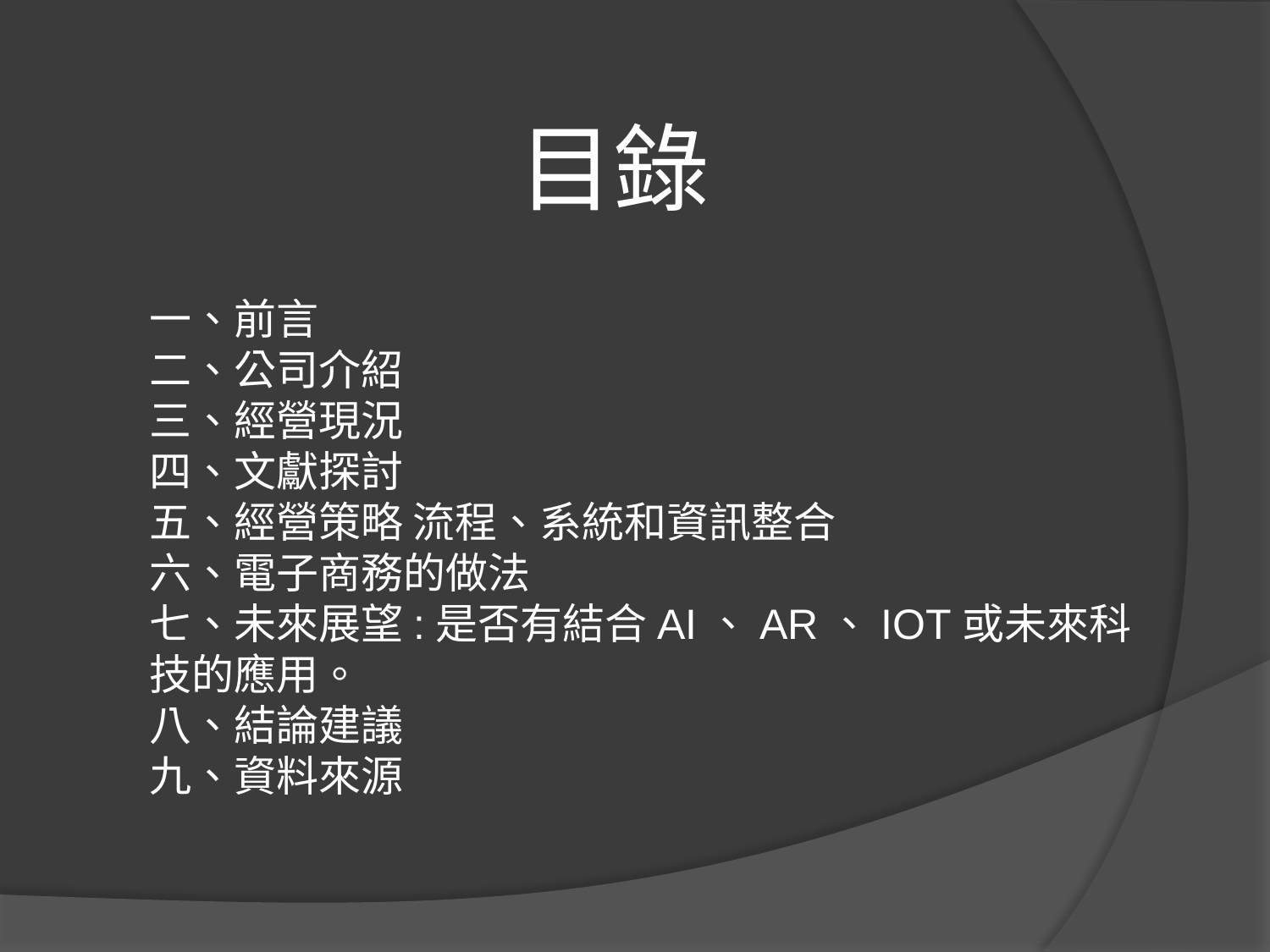

目錄
一、前言
二、公司介紹
三、經營現況
四、文獻探討
五、經營策略 流程、系統和資訊整合
六、電子商務的做法
七、未來展望:是否有結合AI、AR、IOT或未來科技的應用。
八、結論建議
九、資料來源